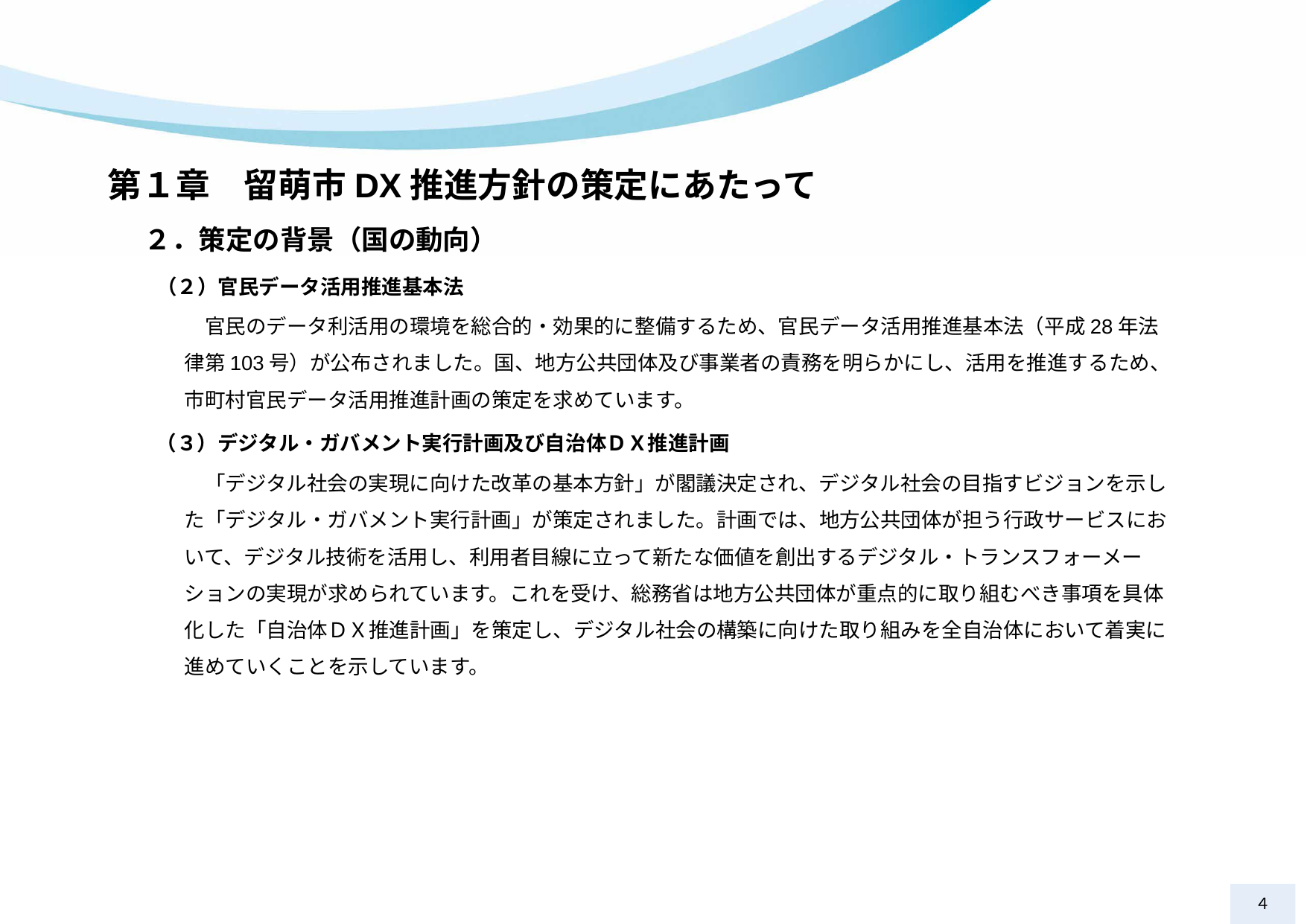

第１章　留萌市DX推進方針の策定にあたって
２．策定の背景（国の動向）
（２）官民データ活用推進基本法
　官民のデータ利活用の環境を総合的・効果的に整備するため、官民データ活用推進基本法（平成28年法律第103号）が公布されました。国、地方公共団体及び事業者の責務を明らかにし、活用を推進するため、市町村官民データ活用推進計画の策定を求めています。
（３）デジタル・ガバメント実行計画及び自治体ＤＸ推進計画
　「デジタル社会の実現に向けた改革の基本方針」が閣議決定され、デジタル社会の目指すビジョンを示した「デジタル・ガバメント実行計画」が策定されました。計画では、地方公共団体が担う行政サービスにおいて、デジタル技術を活用し、利用者目線に立って新たな価値を創出するデジタル・トランスフォーメーションの実現が求められています。これを受け、総務省は地方公共団体が重点的に取り組むべき事項を具体化した「自治体ＤＸ推進計画」を策定し、デジタル社会の構築に向けた取り組みを全自治体において着実に進めていくことを示しています。
1
４